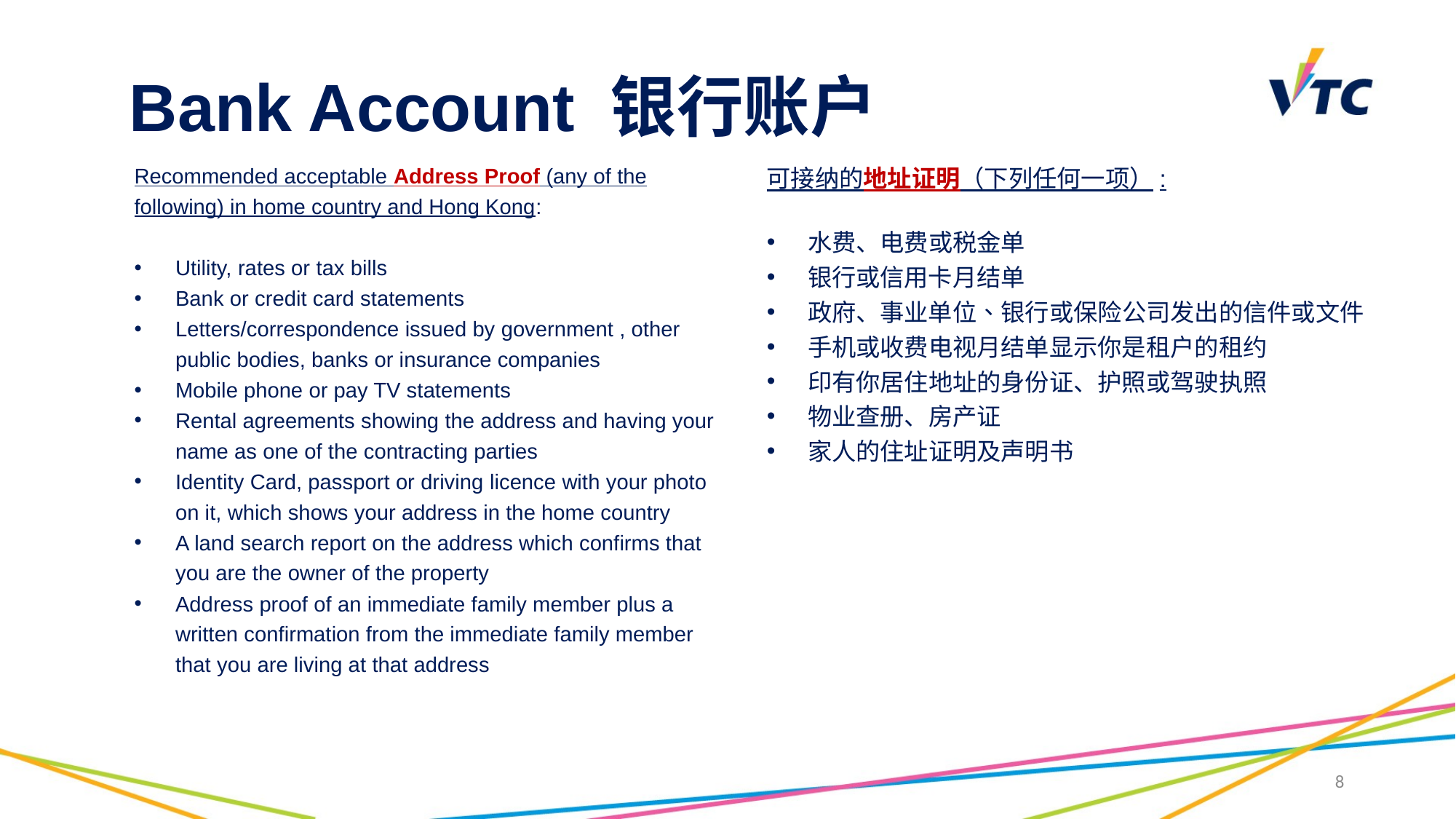

Bank Account 银行账户
Recommended acceptable Address Proof (any of the following) in home country and Hong Kong:

Utility, rates or tax bills
Bank or credit card statements
Letters/correspondence issued by government , other public bodies, banks or insurance companies
Mobile phone or pay TV statements
Rental agreements showing the address and having your name as one of the contracting parties
Identity Card, passport or driving licence with your photo on it, which shows your address in the home country
A land search report on the address which confirms that you are the owner of the property
Address proof of an immediate family member plus a written confirmation from the immediate family member that you are living at that address
可接纳的地址证明（下列任何一项）:
水费、电费或税金单
银行或信用卡月结单
政府、事业单位、银行或保险公司发出的信件或文件
手机或收费电视月结单显示你是租户的租约
印有你居住地址的身份证、护照或驾驶执照
物业查册、房产证
家人的住址证明及声明书

8